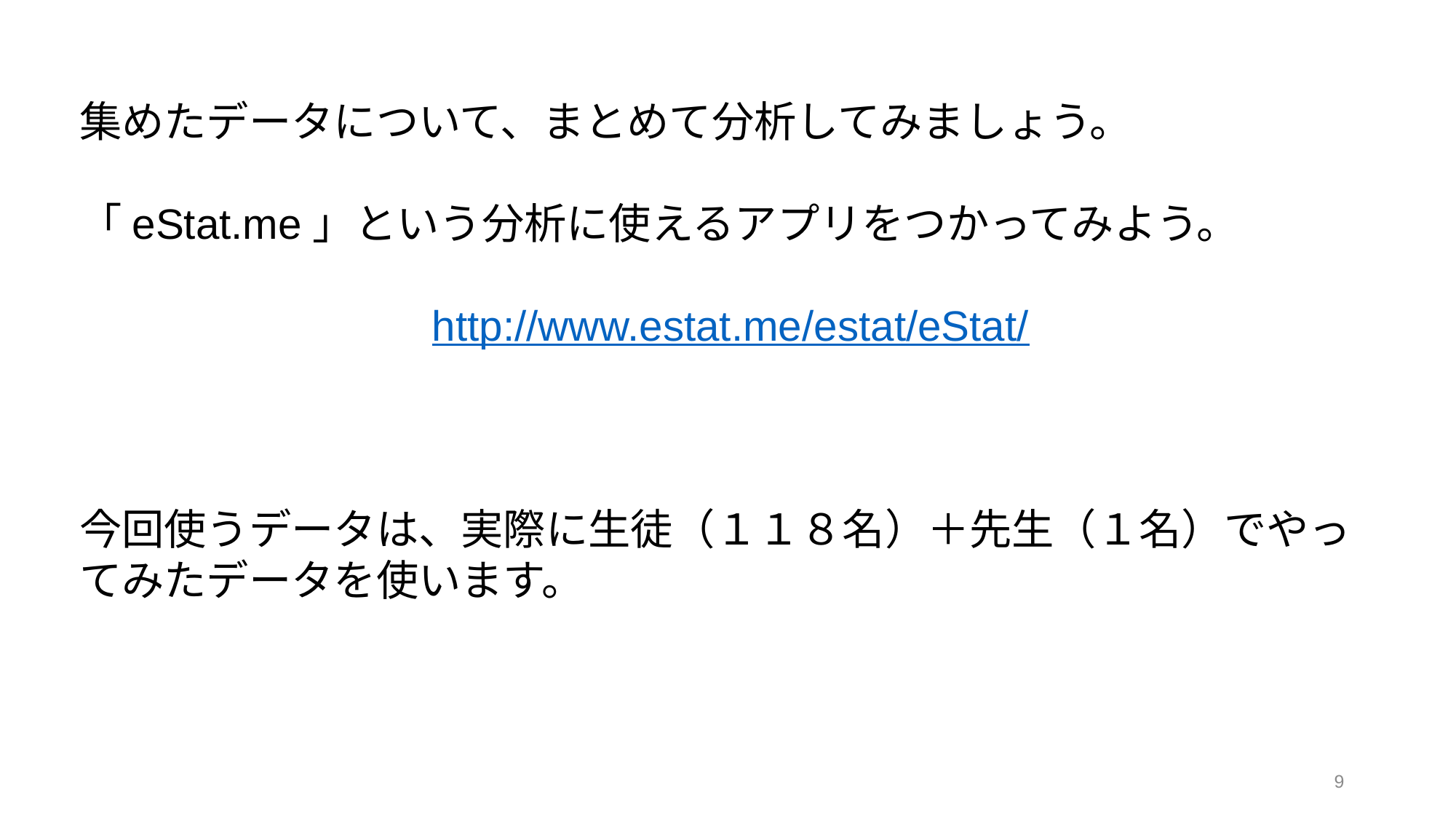

集めたデータについて、まとめて分析してみましょう。

「eStat.me」という分析に使えるアプリをつかってみよう。

http://www.estat.me/estat/eStat/

今回使うデータは、実際に生徒（１１８名）＋先生（１名）でやってみたデータを使います。
9